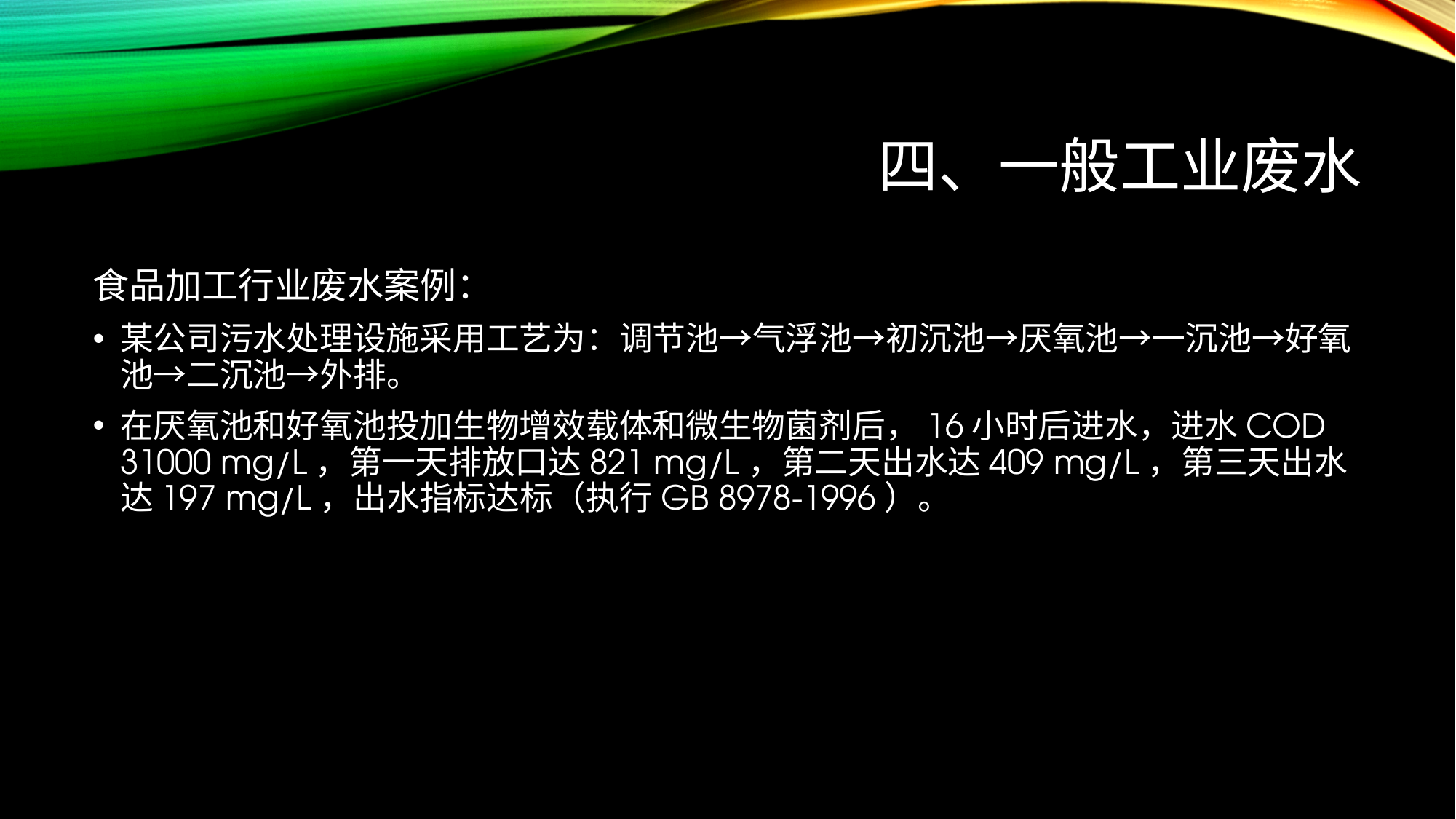

# 四、一般工业废水
食品加工行业废水案例：
某公司污水处理设施采用工艺为：调节池→气浮池→初沉池→厌氧池→一沉池→好氧池→二沉池→外排。
在厌氧池和好氧池投加生物增效载体和微生物菌剂后，16小时后进水，进水COD 31000 mg/L，第一天排放口达821 mg/L，第二天出水达409 mg/L，第三天出水达197 mg/L，出水指标达标（执行GB 8978-1996）。